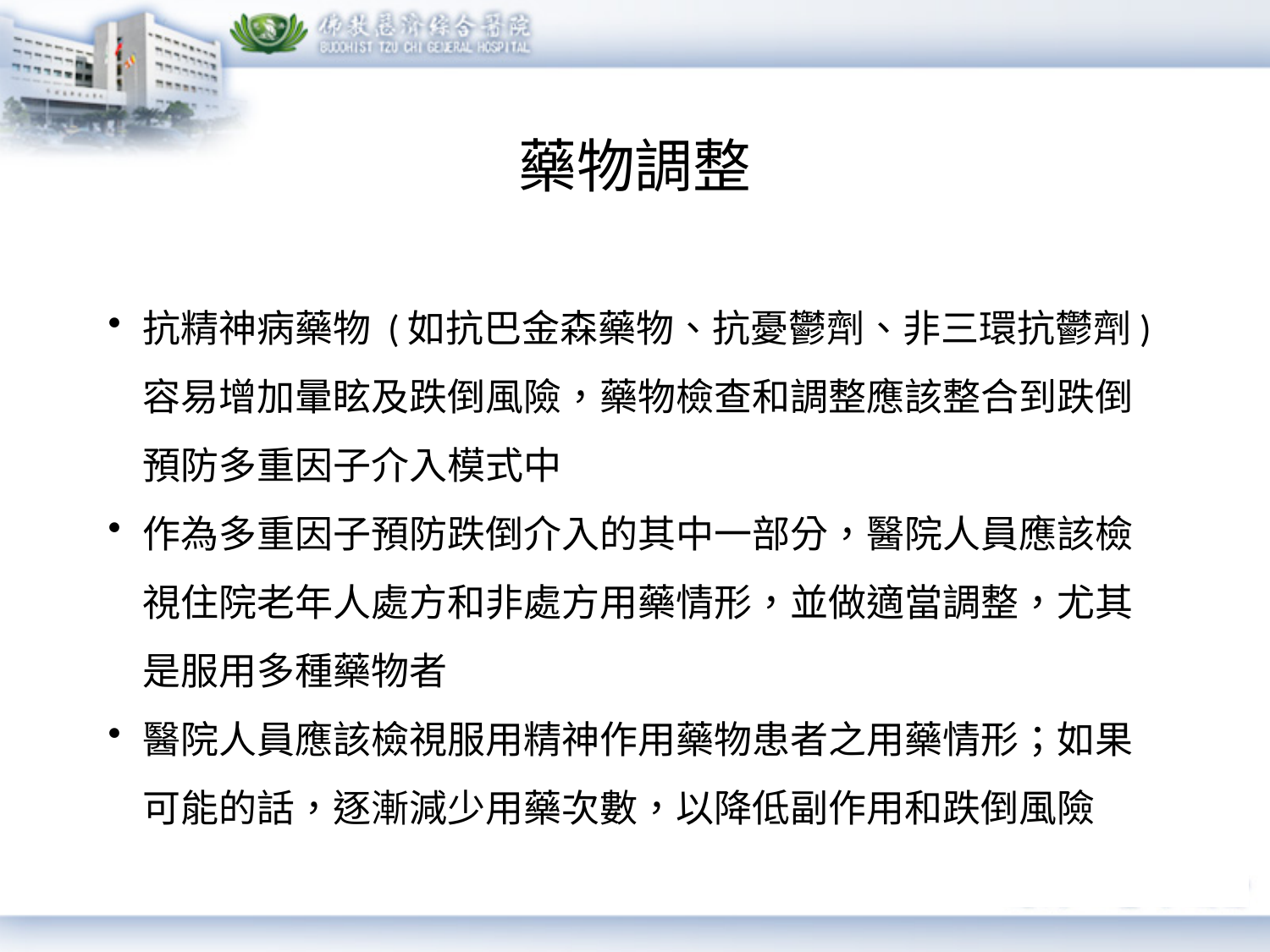

# 藥物調整
抗精神病藥物 (如抗巴金森藥物、抗憂鬱劑、非三環抗鬱劑)容易增加暈眩及跌倒風險，藥物檢查和調整應該整合到跌倒預防多重因子介入模式中
作為多重因子預防跌倒介入的其中一部分，醫院人員應該檢視住院老年人處方和非處方用藥情形，並做適當調整，尤其是服用多種藥物者
醫院人員應該檢視服用精神作用藥物患者之用藥情形；如果可能的話，逐漸減少用藥次數，以降低副作用和跌倒風險